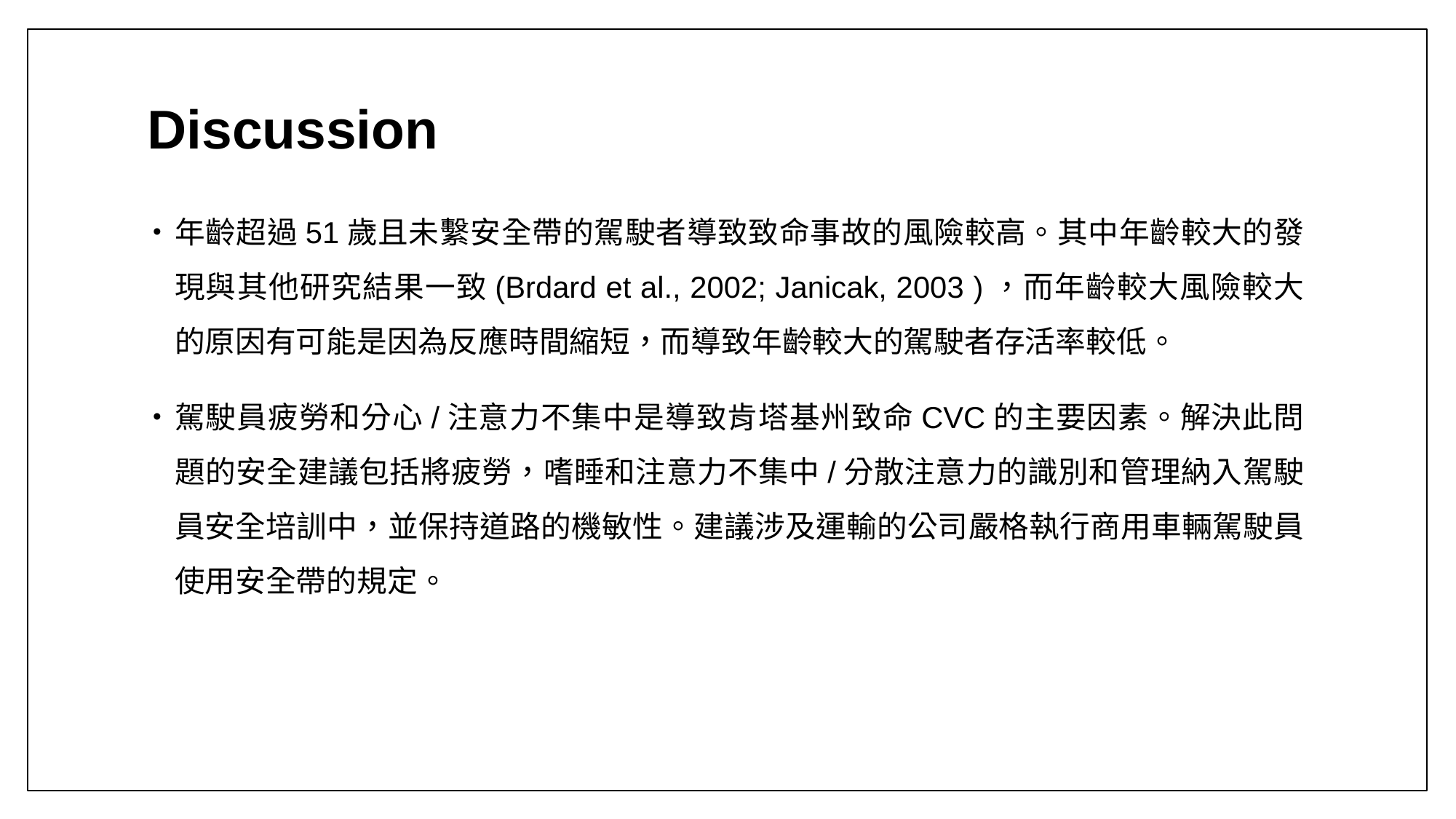

# Discussion
年齡超過51歲且未繫安全帶的駕駛者導致致命事故的風險較高。其中年齡較大的發現與其他研究結果一致(Brdard et al., 2002; Janicak, 2003 )，而年齡較大風險較大的原因有可能是因為反應時間縮短，而導致年齡較大的駕駛者存活率較低。
駕駛員疲勞和分心/注意力不集中是導致肯塔基州致命CVC的主要因素。解決此問題的安全建議包括將疲勞，嗜睡和注意力不集中/分散注意力的識別和管理納入駕駛員安全培訓中，並保持道路的機敏性。建議涉及運輸的公司嚴格執行商用車輛駕駛員使用安全帶的規定。